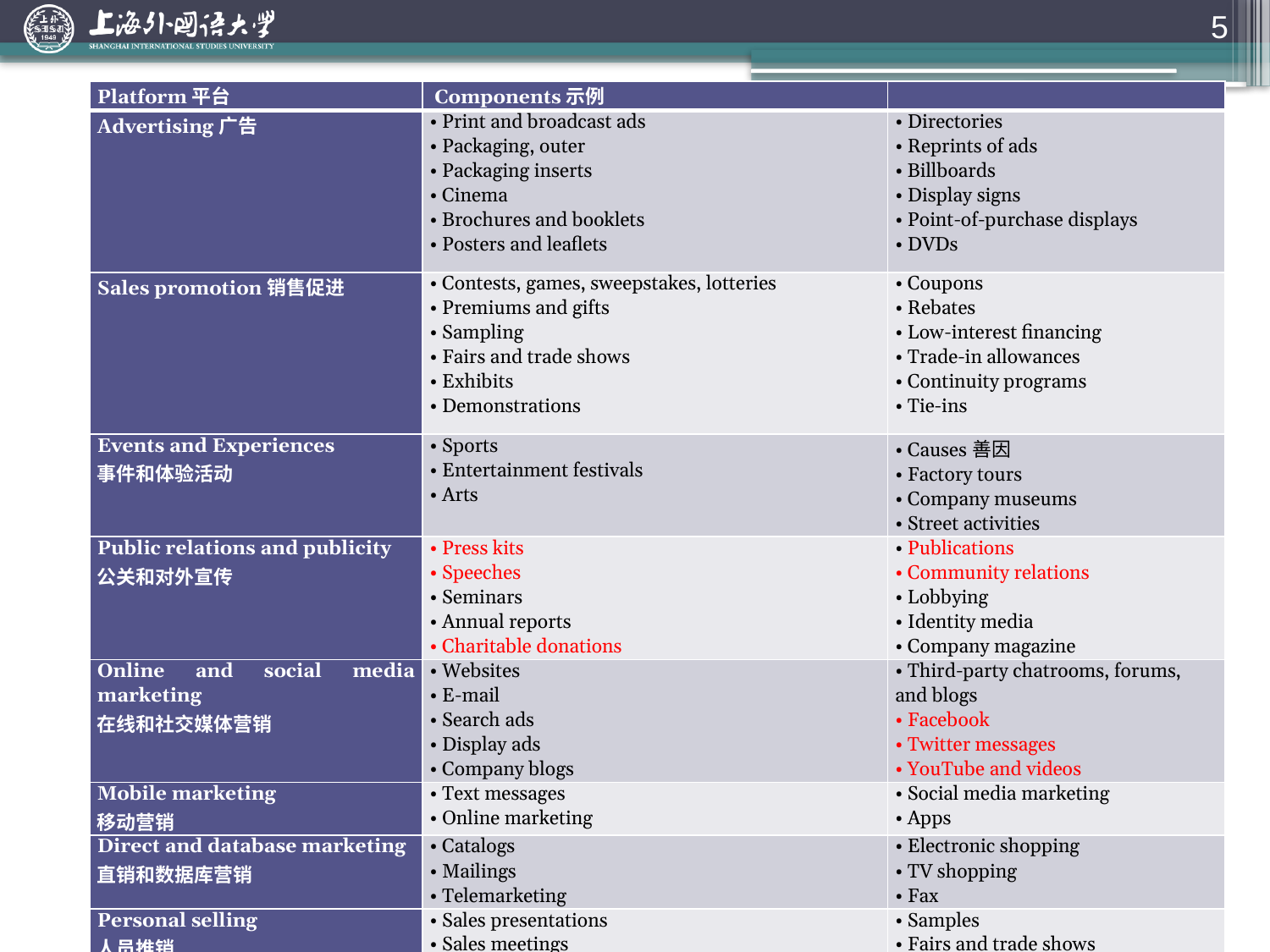

5
| Platform平台 | Components示例 |  |
| --- | --- | --- |
| Advertising广告 | • Print and broadcast ads • Packaging, outer • Packaging inserts • Cinema • Brochures and booklets • Posters and leaflets | • Directories • Reprints of ads • Billboards • Display signs • Point-of-purchase displays • DVDs |
| Sales promotion销售促进 | • Contests, games, sweepstakes, lotteries • Premiums and gifts • Sampling • Fairs and trade shows • Exhibits • Demonstrations | • Coupons • Rebates • Low-interest financing • Trade-in allowances • Continuity programs • Tie-ins |
| Events and Experiences 事件和体验活动 | • Sports • Entertainment festivals • Arts | • Causes善因 • Factory tours • Company museums • Street activities |
| Public relations and publicity 公关和对外宣传 | • Press kits • Speeches • Seminars • Annual reports • Charitable donations | • Publications • Community relations • Lobbying • Identity media • Company magazine |
| Online and social media marketing 在线和社交媒体营销 | • Websites • E-mail • Search ads • Display ads • Company blogs | • Third-party chatrooms, forums, and blogs • Facebook • Twitter messages • YouTube and videos |
| Mobile marketing 移动营销 | • Text messages • Online marketing | • Social media marketing • Apps |
| Direct and database marketing 直销和数据库营销 | • Catalogs • Mailings • Telemarketing | • Electronic shopping • TV shopping • Fax |
| Personal selling 人员推销 | • Sales presentations • Sales meetings • Incentive programs | • Samples • Fairs and trade shows |